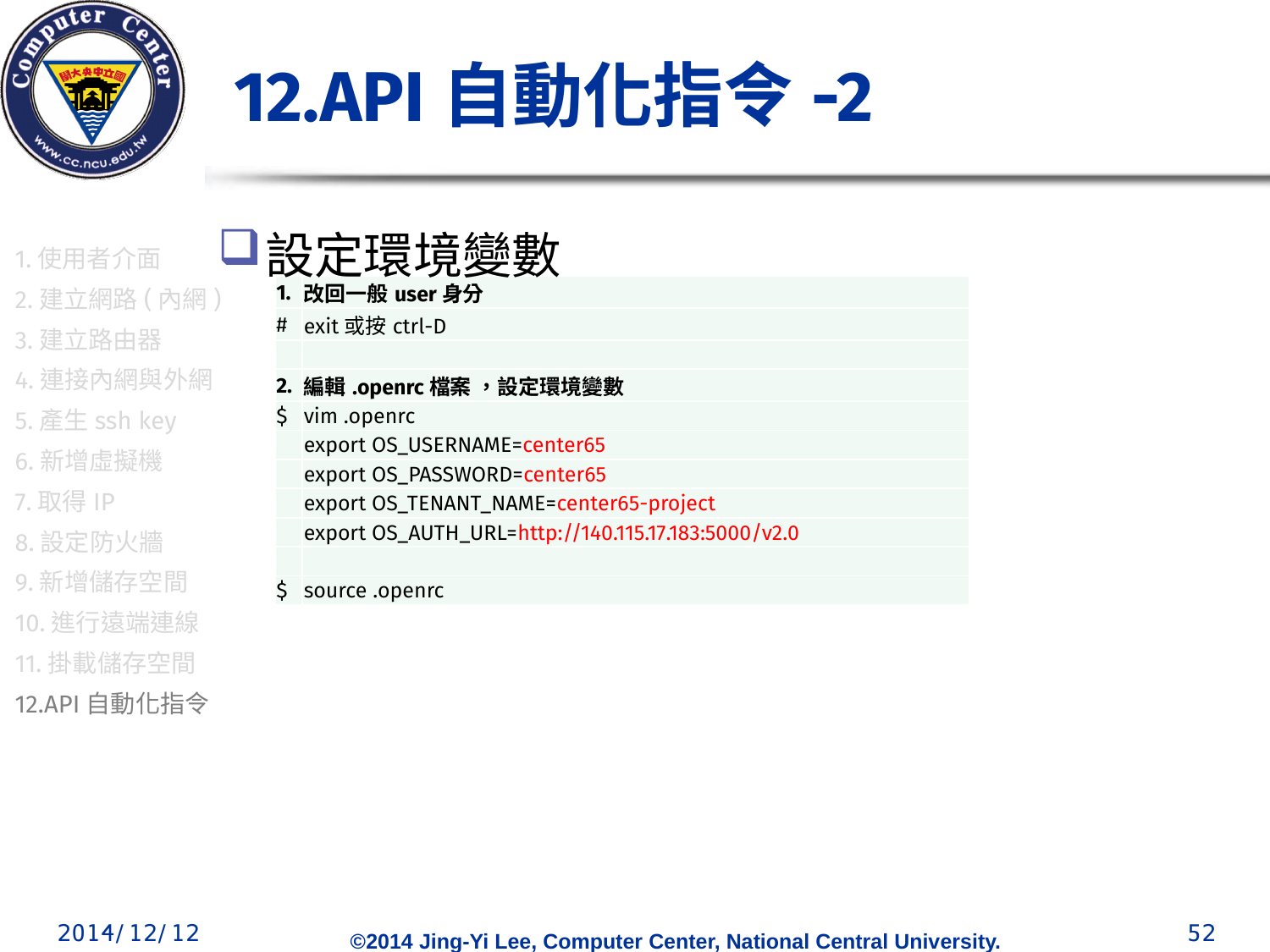

# 12.API自動化指令-2
設定環境變數
1.使用者介面
2.建立網路(內網)
3.建立路由器
4.連接內網與外網
5.產生ssh key
6.新增虛擬機
7.取得IP
8.設定防火牆
9.新增儲存空間
10.進行遠端連線
11.掛載儲存空間
12.API自動化指令
| 1. | 改回一般user身分 |
| --- | --- |
| # | exit或按ctrl-D |
|  |  |
| 2. | 編輯.openrc檔案 ，設定環境變數 |
| $ | vim .openrc |
|  | export OS\_USERNAME=center65 |
|  | export OS\_PASSWORD=center65 |
|  | export OS\_TENANT\_NAME=center65-project |
|  | export OS\_AUTH\_URL=http://140.115.17.183:5000/v2.0 |
|  |  |
| $ | source .openrc |
2014/12/12
52